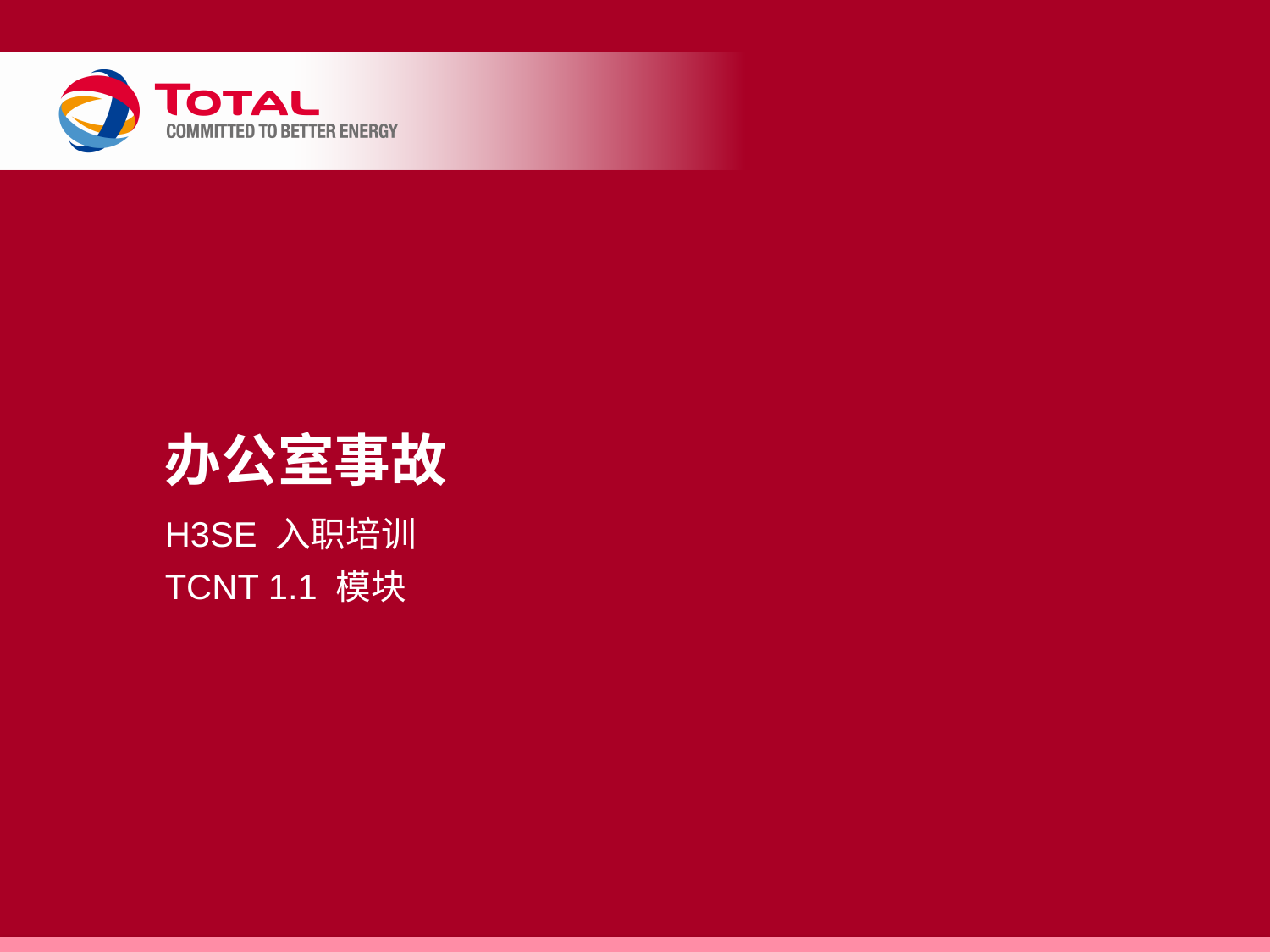

# 办公室事故

H3SE 入职培训
TCNT 1.1 模块